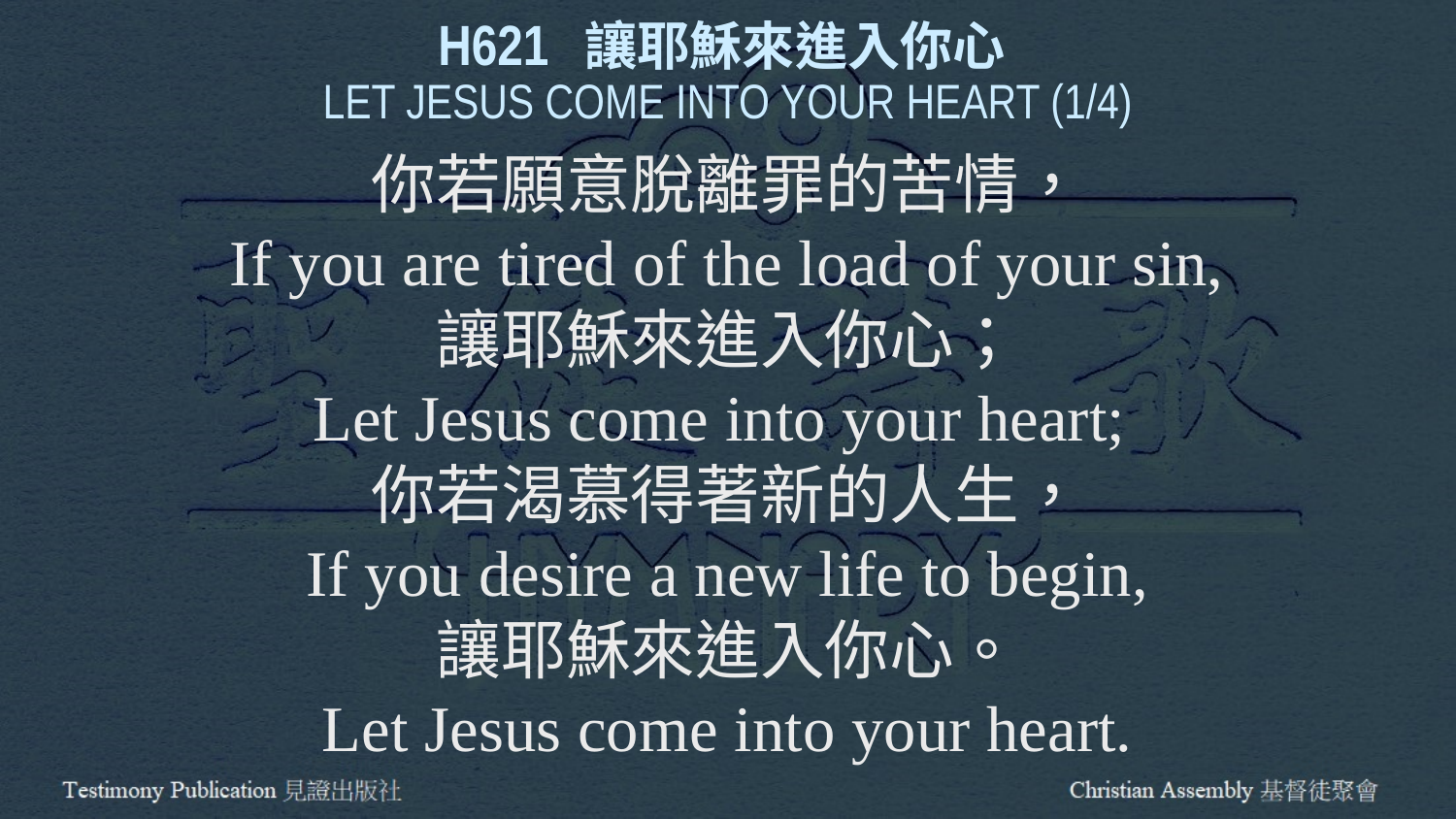

H621  讓耶穌來進入你心
LET JESUS COME INTO YOUR HEART (1/4)
你若願意脫離罪的苦情，
If you are tired of the load of your sin,
讓耶穌來進入你心；
Let Jesus come into your heart;
你若渴慕得著新的人生，
If you desire a new life to begin,
讓耶穌來進入你心。
Let Jesus come into your heart.